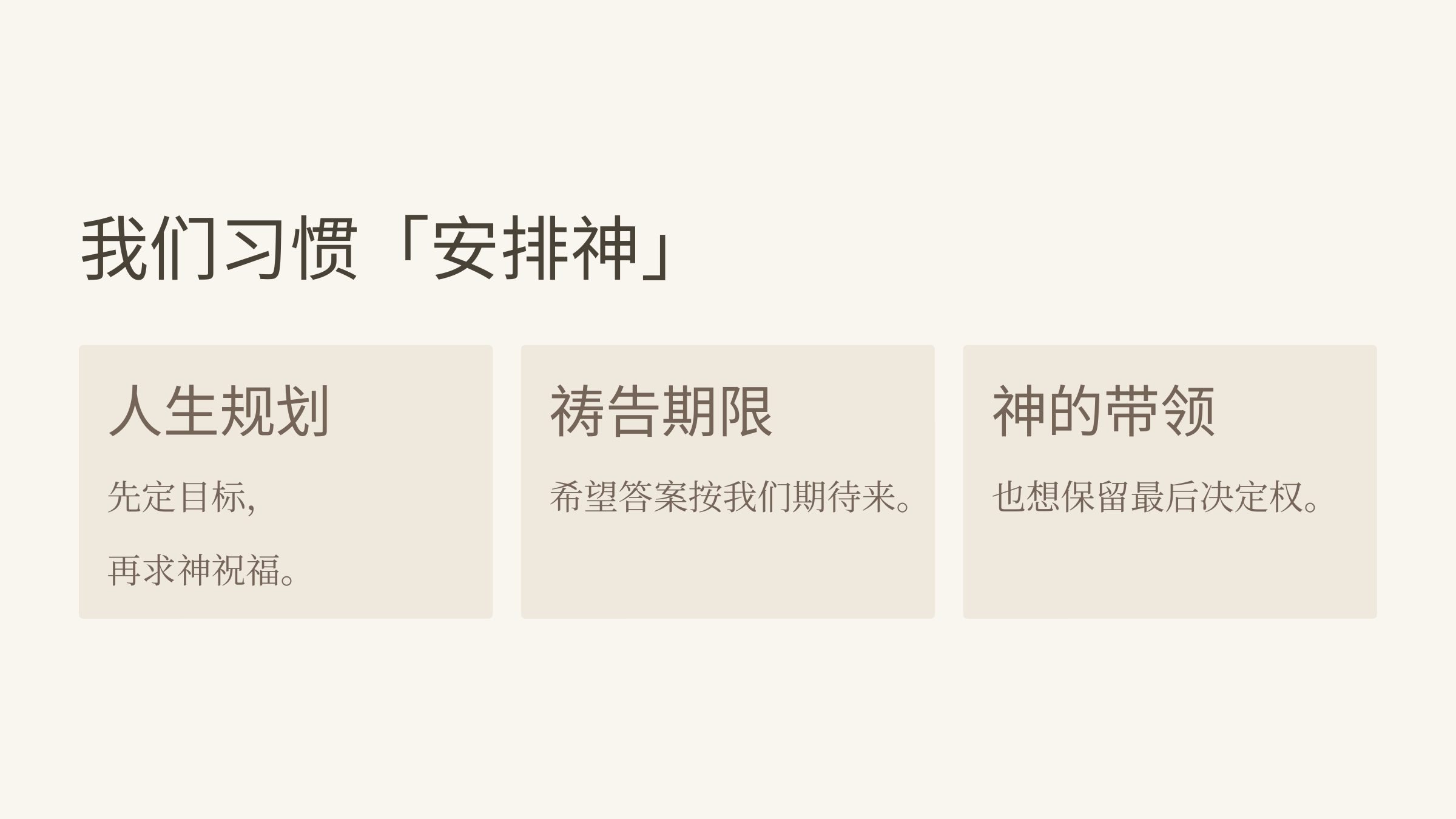

我们习惯「安排神」

人生规划
祷告期限
神的带领
先定目标，
希望答案按我们期待来。
也想保留最后决定权。
再求神祝福。